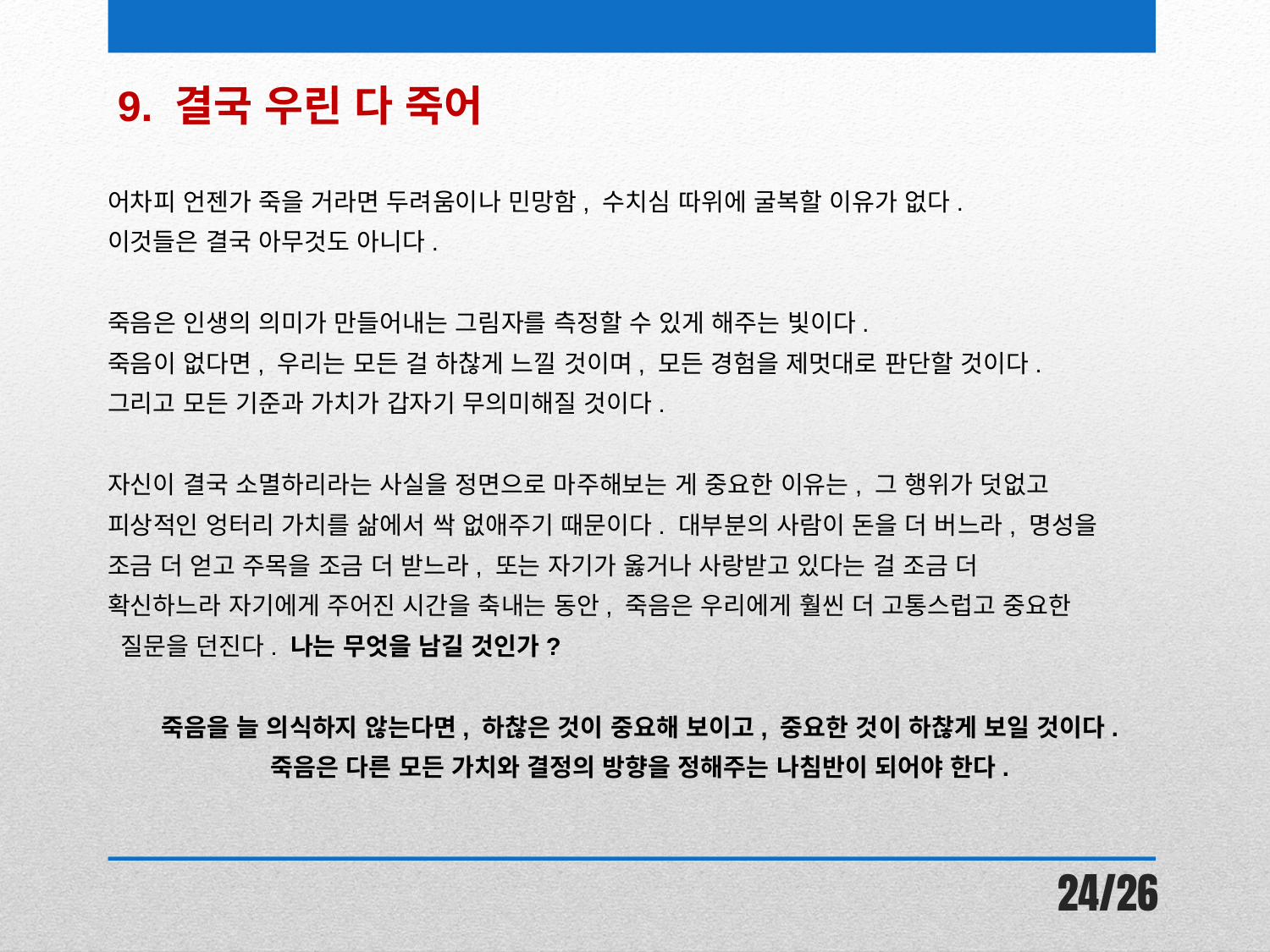

9. 결국 우린 다 죽어
어차피 언젠가 죽을 거라면 두려움이나 민망함, 수치심 따위에 굴복할 이유가 없다.
이것들은 결국 아무것도 아니다.

죽음은 인생의 의미가 만들어내는 그림자를 측정할 수 있게 해주는 빛이다.
죽음이 없다면, 우리는 모든 걸 하찮게 느낄 것이며, 모든 경험을 제멋대로 판단할 것이다.
그리고 모든 기준과 가치가 갑자기 무의미해질 것이다.

자신이 결국 소멸하리라는 사실을 정면으로 마주해보는 게 중요한 이유는, 그 행위가 덧없고
피상적인 엉터리 가치를 삶에서 싹 없애주기 때문이다. 대부분의 사람이 돈을 더 버느라, 명성을
조금 더 얻고 주목을 조금 더 받느라, 또는 자기가 옳거나 사랑받고 있다는 걸 조금 더
확신하느라 자기에게 주어진 시간을 축내는 동안, 죽음은 우리에게 훨씬 더 고통스럽고 중요한
 질문을 던진다. 나는 무엇을 남길 것인가?

죽음을 늘 의식하지 않는다면, 하찮은 것이 중요해 보이고, 중요한 것이 하찮게 보일 것이다.
죽음은 다른 모든 가치와 결정의 방향을 정해주는 나침반이 되어야 한다.
24/26